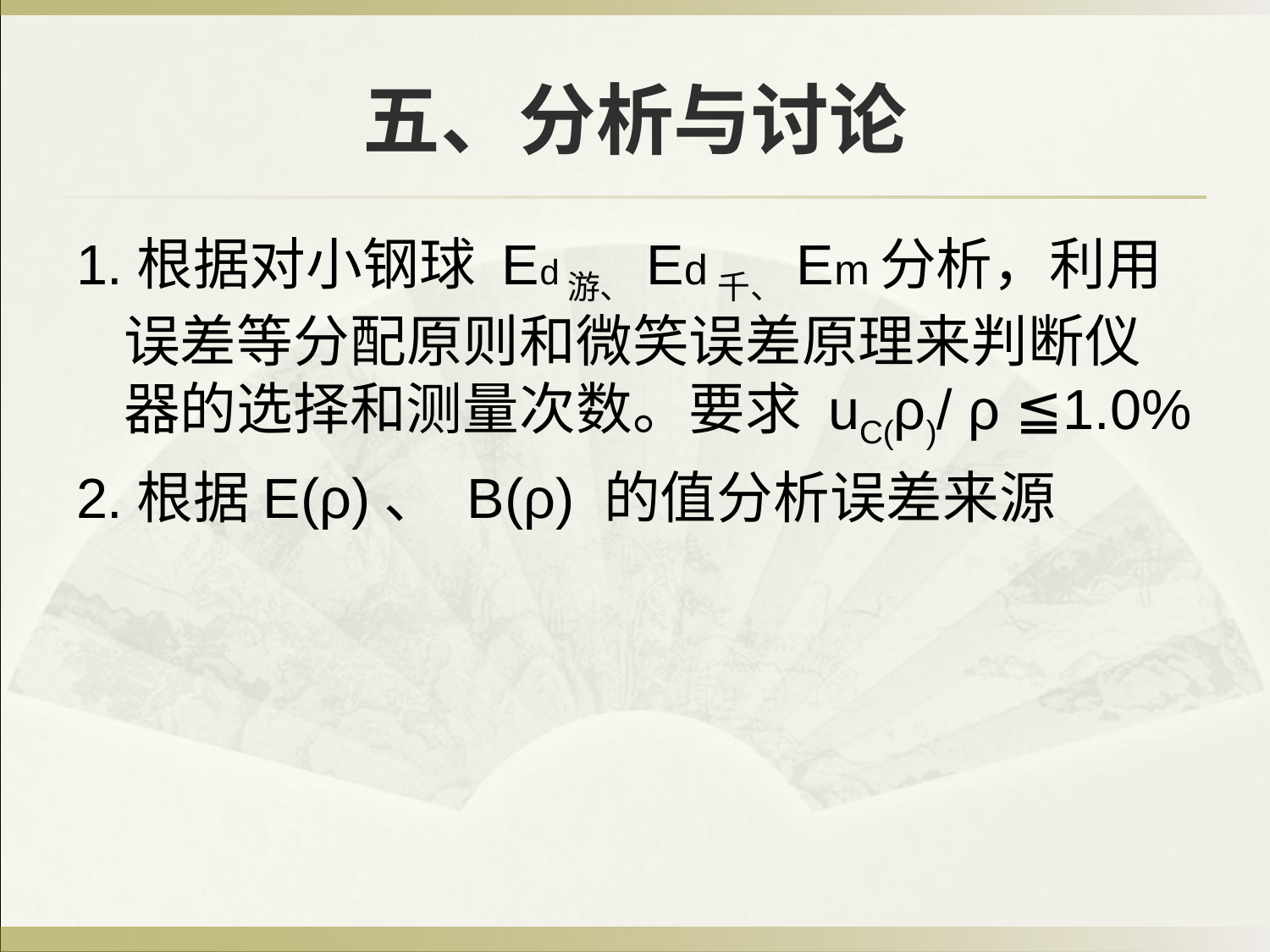

# 五、分析与讨论
1.根据对小钢球 Ed游、Ed千、Em分析，利用误差等分配原则和微笑误差原理来判断仪器的选择和测量次数。要求 uC(ρ)/ ρ ≦1.0%
2.根据E(ρ)、 B(ρ) 的值分析误差来源